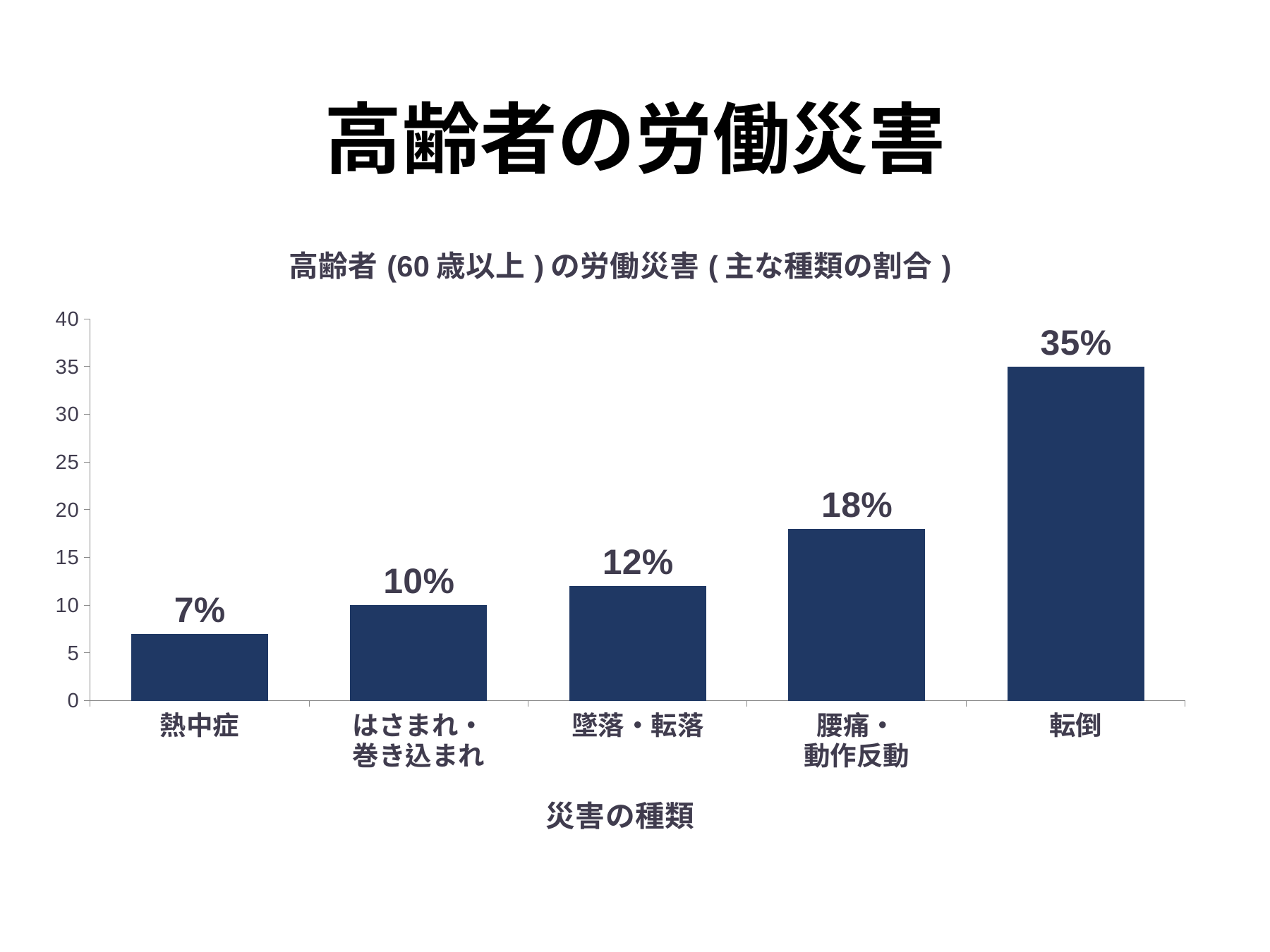

# 高齢者の労働災害

### Chart: 高齢者(60歳以上)の労働災害(主な種類の割合)

| Category | 割合 |
|---|---|
| 熱中症 | 7.0 |
| はさまれ・
巻き込まれ | 10.0 |
| 墜落・転落 | 12.0 |
| 腰痛・
動作反動 | 18.0 |
| 転倒 | 35.0 |